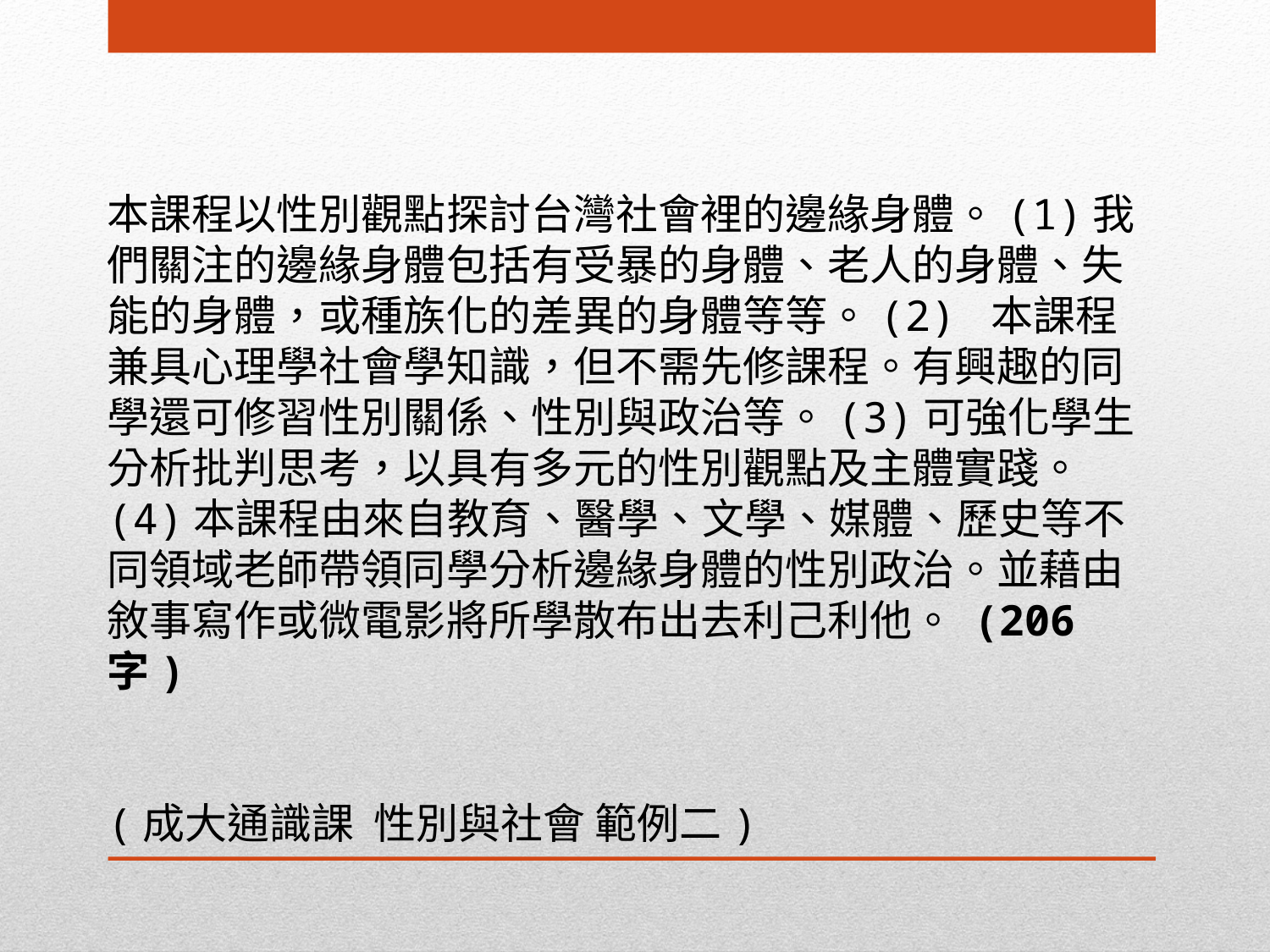

本課程以性別觀點探討台灣社會裡的邊緣身體。(1)我們關注的邊緣身體包括有受暴的身體、老人的身體、失能的身體，或種族化的差異的身體等等。(2) 本課程兼具心理學社會學知識，但不需先修課程。有興趣的同學還可修習性別關係、性別與政治等。(3)可強化學生分析批判思考，以具有多元的性別觀點及主體實踐。 (4)本課程由來自教育、醫學、文學、媒體、歷史等不同領域老師帶領同學分析邊緣身體的性別政治。並藉由敘事寫作或微電影將所學散布出去利己利他。 (206字)

                                       (成大通識課  性別與社會 範例二)